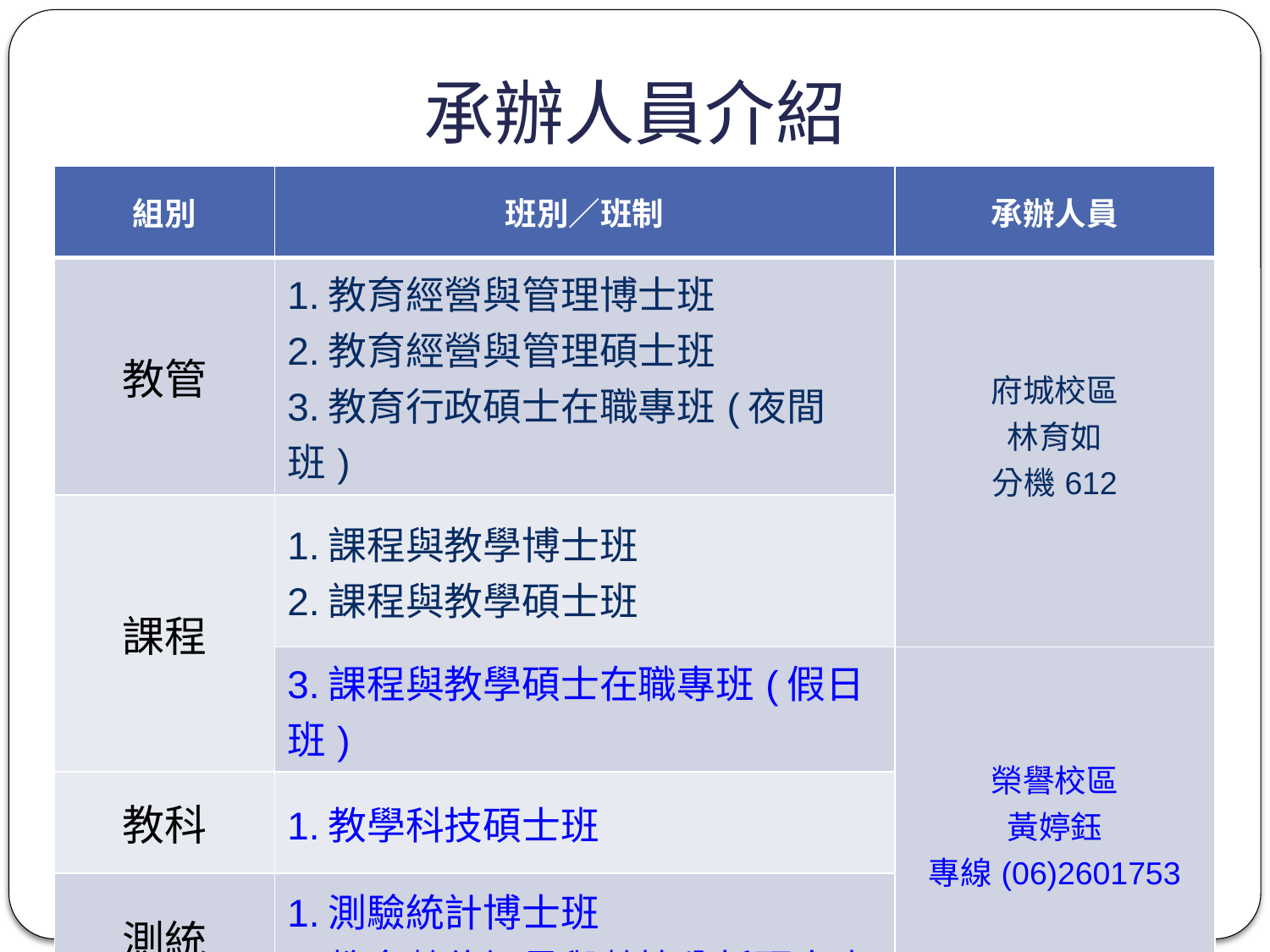

# 承辦人員介紹
| 組別 | 班別／班制 | 承辦人員 |
| --- | --- | --- |
| 教管 | 1.教育經營與管理博士班 2.教育經營與管理碩士班 3.教育行政碩士在職專班(夜間班) | 府城校區 林育如 分機612 |
| 課程 | 1.課程與教學博士班 2.課程與教學碩士班 |  |
|  | 3.課程與教學碩士在職專班(假日班) | 榮譽校區 黃婷鈺 專線(06)2601753 |
| 教科 | 1.教學科技碩士班 |  |
| 測統 | 1.測驗統計博士班 2.教育數位評量與數據分析碩士班 |  |